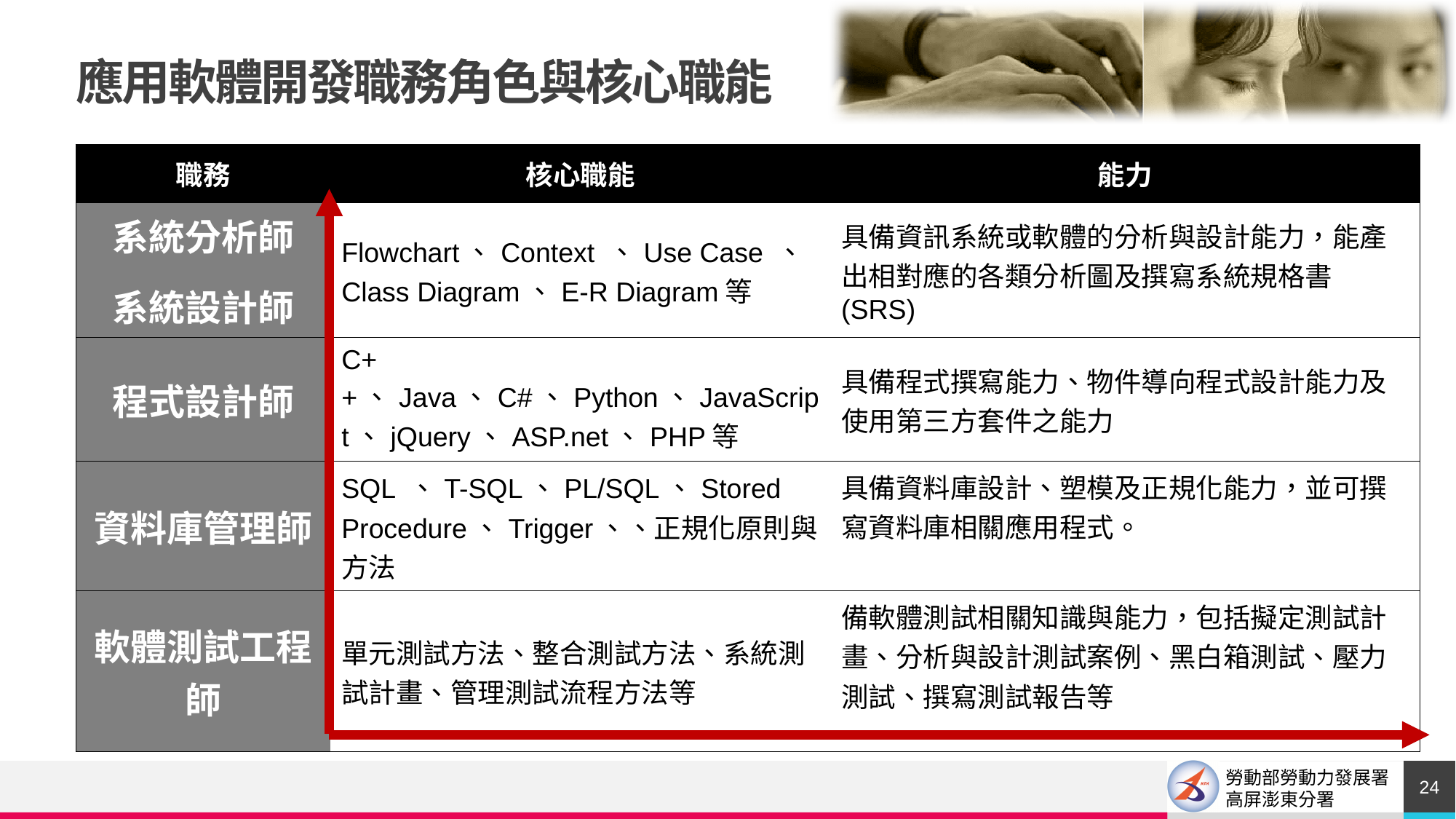

應用軟體開發職務角色與核心職能
| 職務 | 核心職能 | 能力 |
| --- | --- | --- |
| 系統分析師 系統設計師 | Flowchart、Context 、Use Case 、Class Diagram、E-R Diagram等 | 具備資訊系統或軟體的分析與設計能力，能產出相對應的各類分析圖及撰寫系統規格書(SRS) |
| 程式設計師 | C++、Java、C#、Python、JavaScript、jQuery、ASP.net、PHP等 | 具備程式撰寫能力、物件導向程式設計能力及使用第三方套件之能力 |
| 資料庫管理師 | SQL 、T-SQL、PL/SQL、Stored Procedure、Trigger、、正規化原則與方法 | 具備資料庫設計、塑模及正規化能力，並可撰寫資料庫相關應用程式。 |
| 軟體測試工程師 | 單元測試方法、整合測試方法、系統測試計畫、管理測試流程方法等 | 備軟體測試相關知識與能力，包括擬定測試計畫、分析與設計測試案例、黑白箱測試、壓力測試、撰寫測試報告等 |
24